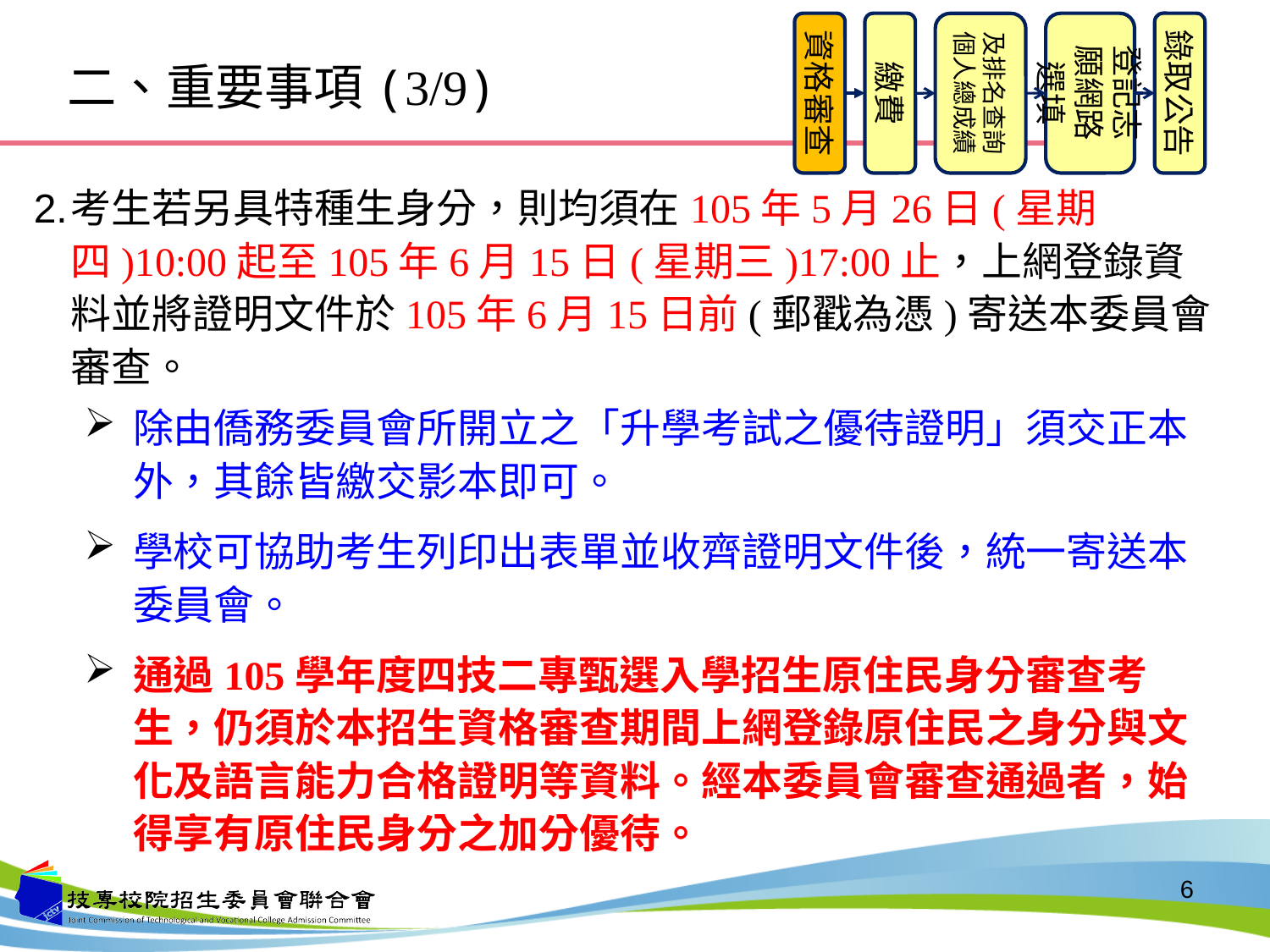

資格審查
繳費
登記志願網路選填
錄取公告
及排名查詢個人總成績
二、重要事項(3/9)
考生若另具特種生身分，則均須在105年5月26日(星期四)10:00起至105年6月15日(星期三)17:00止，上網登錄資料並將證明文件於105年6月15日前(郵戳為憑)寄送本委員會審查。
除由僑務委員會所開立之「升學考試之優待證明」須交正本外，其餘皆繳交影本即可。
學校可協助考生列印出表單並收齊證明文件後，統一寄送本委員會。
通過105學年度四技二專甄選入學招生原住民身分審查考生，仍須於本招生資格審查期間上網登錄原住民之身分與文化及語言能力合格證明等資料。經本委員會審查通過者，始得享有原住民身分之加分優待。

6